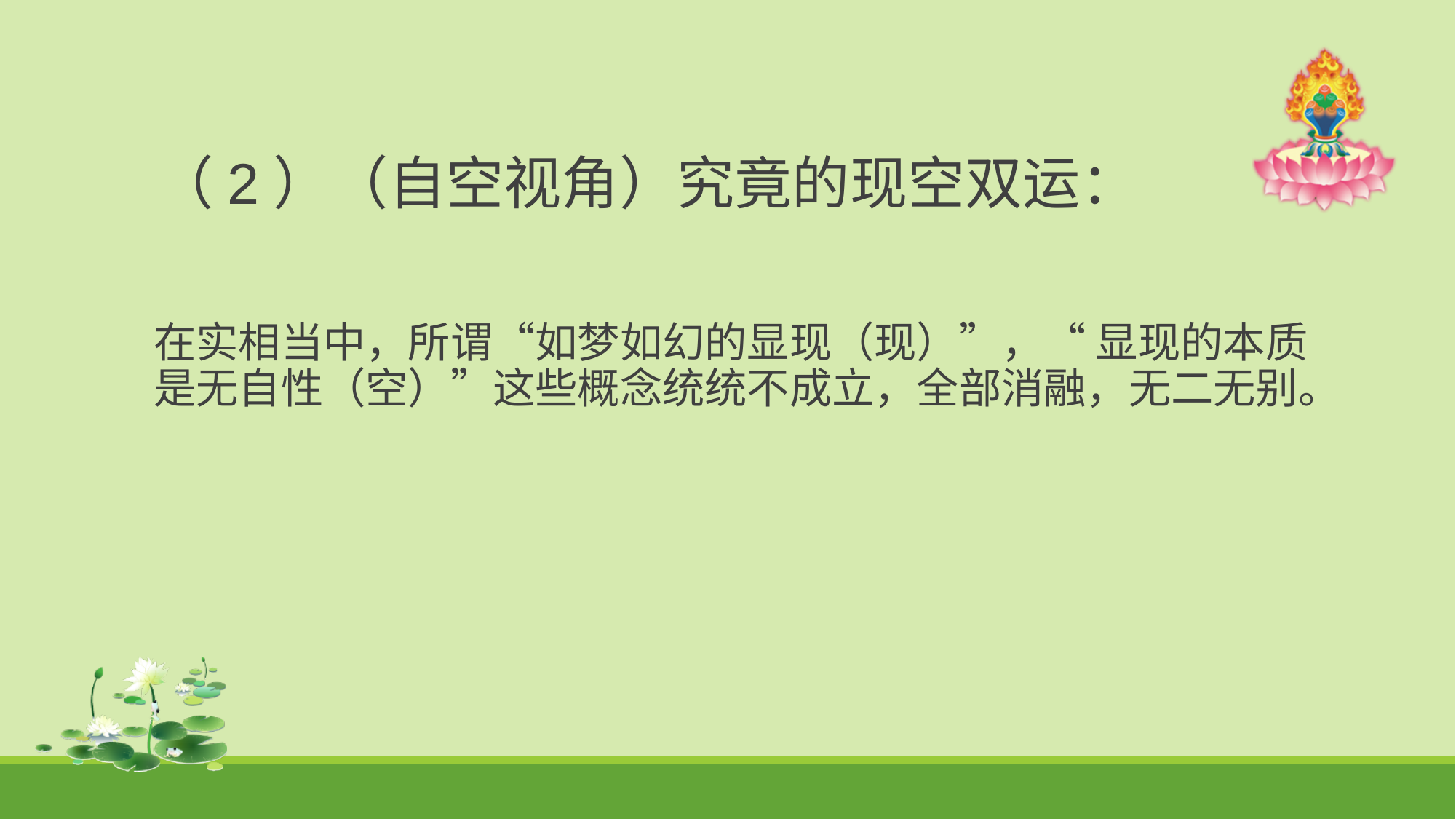

（2）（自空视角）究竟的现空双运：

在实相当中，所谓“如梦如幻的显现（现）”，“ 显现的本质是无自性（空）”这些概念统统不成立，全部消融，无二无别。